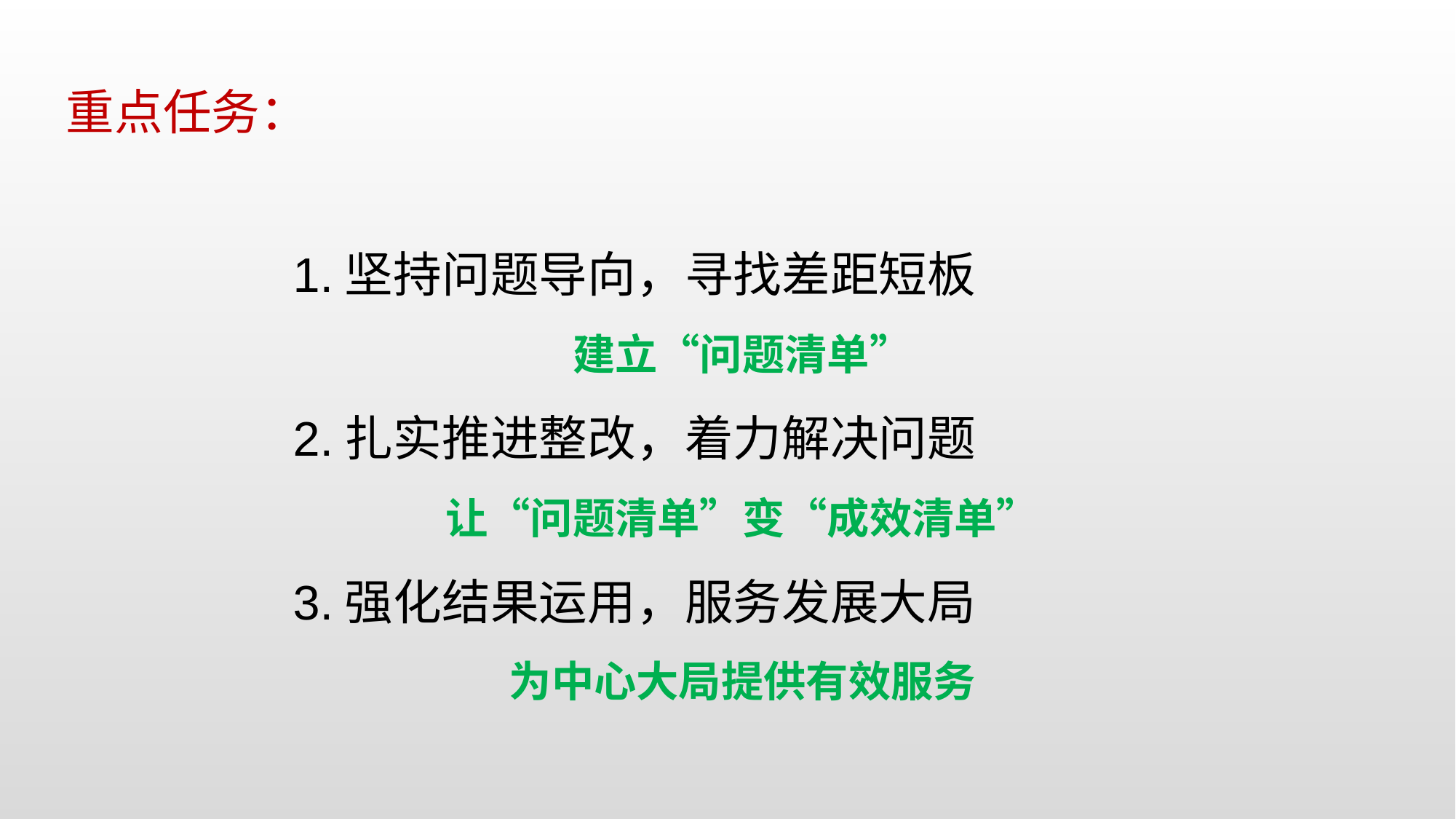

重点任务：
1.坚持问题导向，寻找差距短板
建立“问题清单”
2.扎实推进整改，着力解决问题
让“问题清单”变“成效清单”
3.强化结果运用，服务发展大局
为中心大局提供有效服务